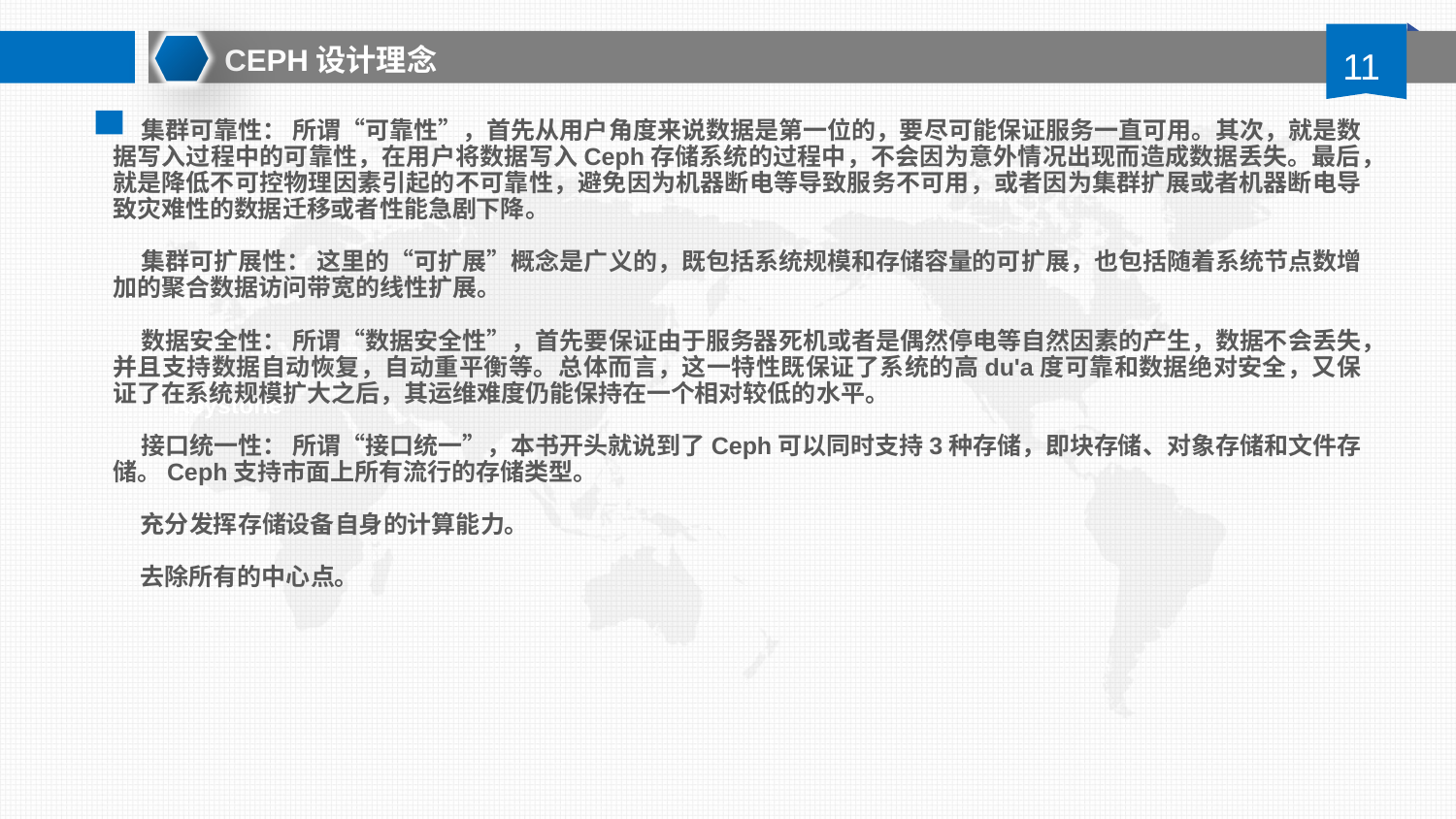

CEPH设计理念
11

    集群可靠性： 所谓“可靠性”，首先从用户角度来说数据是第一位的，要尽可能保证服务一直可用。其次，就是数据写入过程中的可靠性，在用户将数据写入Ceph存储系统的过程中，不会因为意外情况出现而造成数据丢失。最后，就是降低不可控物理因素引起的不可靠性，避免因为机器断电等导致服务不可用，或者因为集群扩展或者机器断电导致灾难性的数据迁移或者性能急剧下降。

    集群可扩展性： 这里的“可扩展”概念是广义的，既包括系统规模和存储容量的可扩展，也包括随着系统节点数增加的聚合数据访问带宽的线性扩展。

    数据安全性： 所谓“数据安全性”，首先要保证由于服务器死机或者是偶然停电等自然因素的产生，数据不会丢失，并且支持数据自动恢复，自动重平衡等。总体而言，这一特性既保证了系统的高du'a度可靠和数据绝对安全，又保证了在系统规模扩大之后，其运维难度仍能保持在一个相对较低的水平。

    接口统一性： 所谓“接口统一”，本书开头就说到了Ceph可以同时支持3种存储，即块存储、对象存储和文件存储。Ceph支持市面上所有流行的存储类型。

    充分发挥存储设备自身的计算能力。

    去除所有的中心点。
Keystone